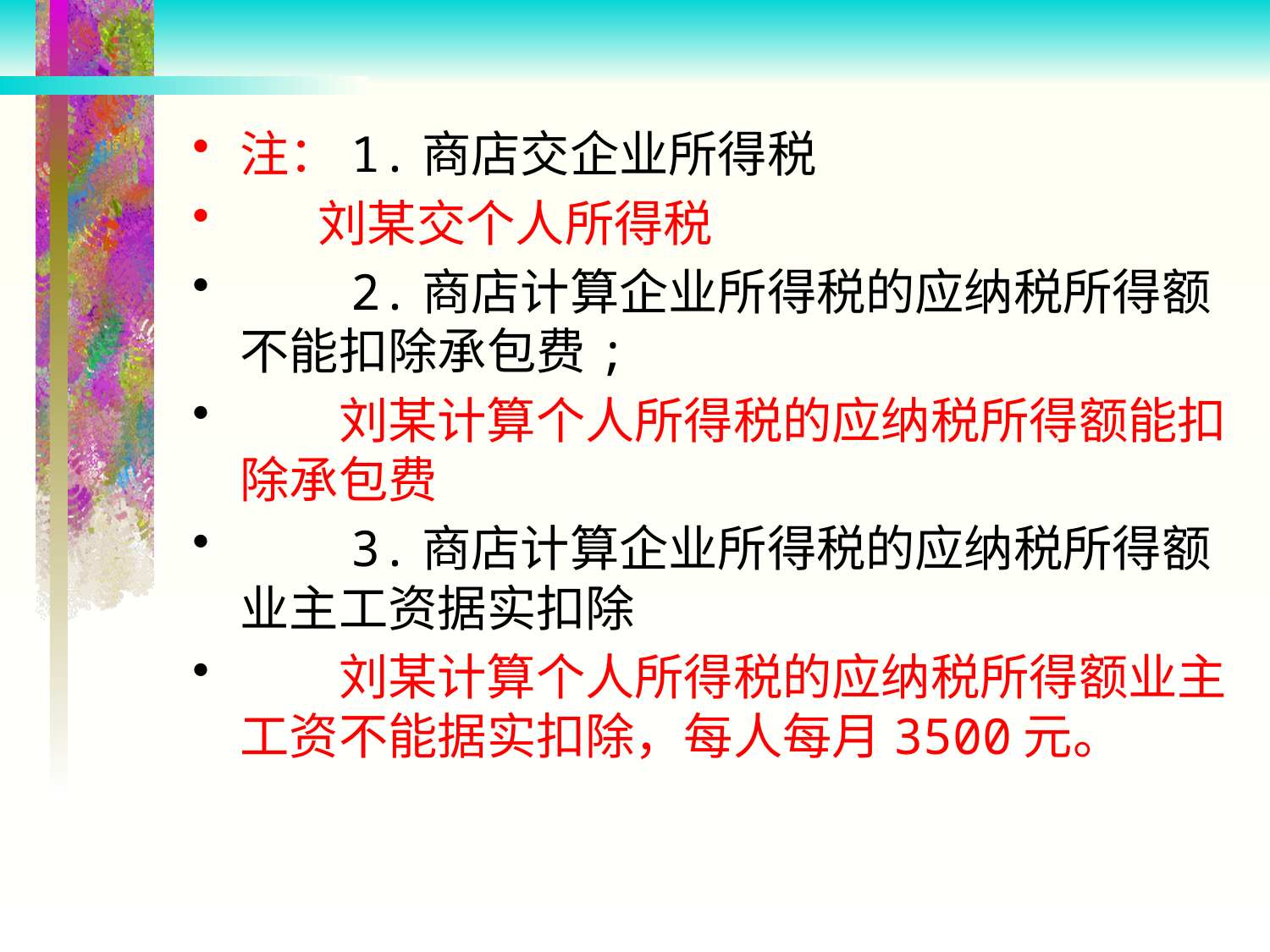

注：1.商店交企业所得税
      刘某交个人所得税
　　2.商店计算企业所得税的应纳税所得额不能扣除承包费;
　　刘某计算个人所得税的应纳税所得额能扣除承包费
　　3.商店计算企业所得税的应纳税所得额业主工资据实扣除
　　刘某计算个人所得税的应纳税所得额业主工资不能据实扣除，每人每月3500元。